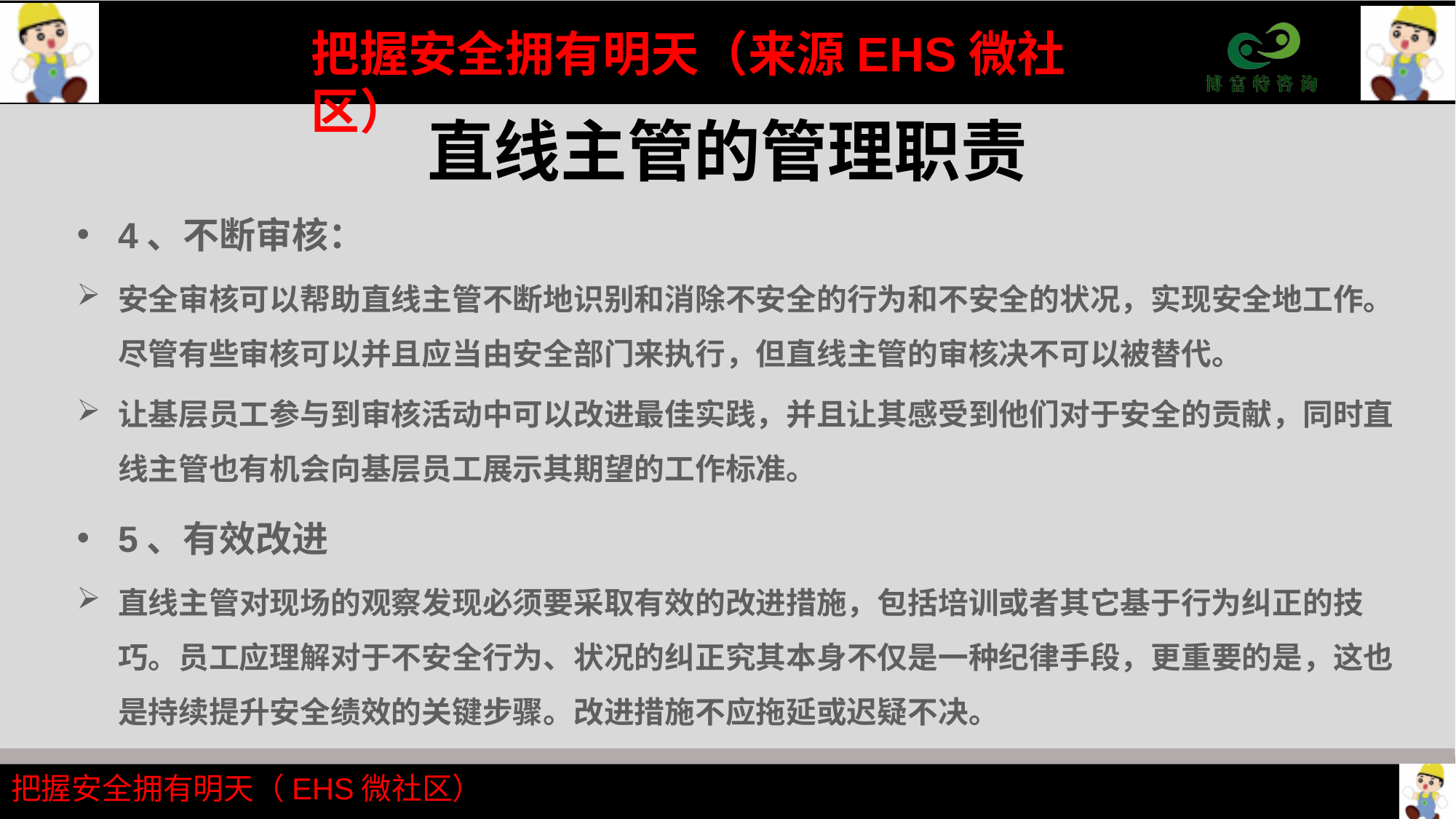

# 直线主管的管理职责
4、不断审核：
安全审核可以帮助直线主管不断地识别和消除不安全的行为和不安全的状况，实现安全地工作。尽管有些审核可以并且应当由安全部门来执行，但直线主管的审核决不可以被替代。
让基层员工参与到审核活动中可以改进最佳实践，并且让其感受到他们对于安全的贡献，同时直线主管也有机会向基层员工展示其期望的工作标准。
5、有效改进
直线主管对现场的观察发现必须要采取有效的改进措施，包括培训或者其它基于行为纠正的技巧。员工应理解对于不安全行为、状况的纠正究其本身不仅是一种纪律手段，更重要的是，这也是持续提升安全绩效的关键步骤。改进措施不应拖延或迟疑不决。